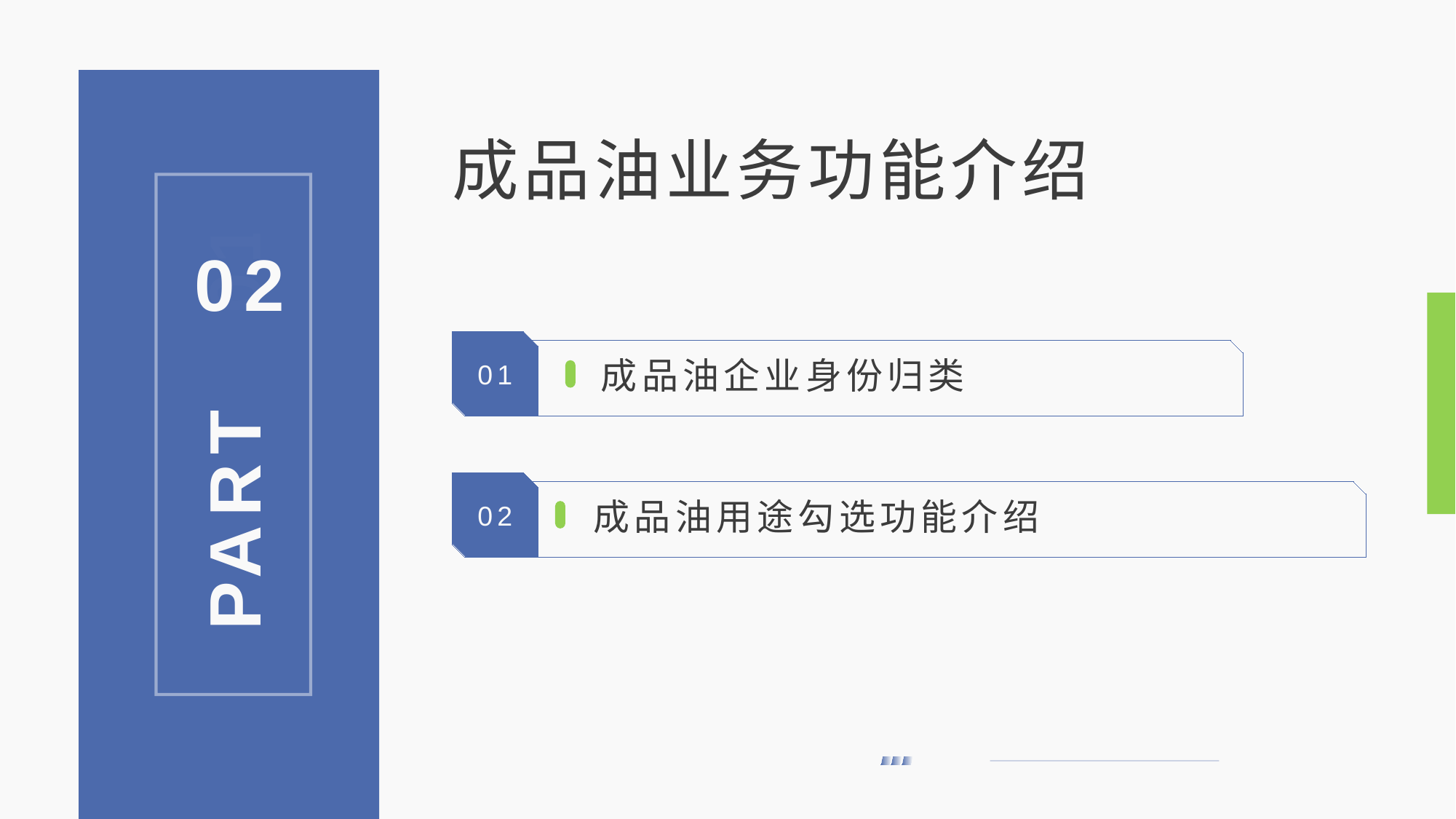

成品油业务功能介绍

02

01

成品油企业身份归类

PART   01
02

成品油用途勾选功能介绍